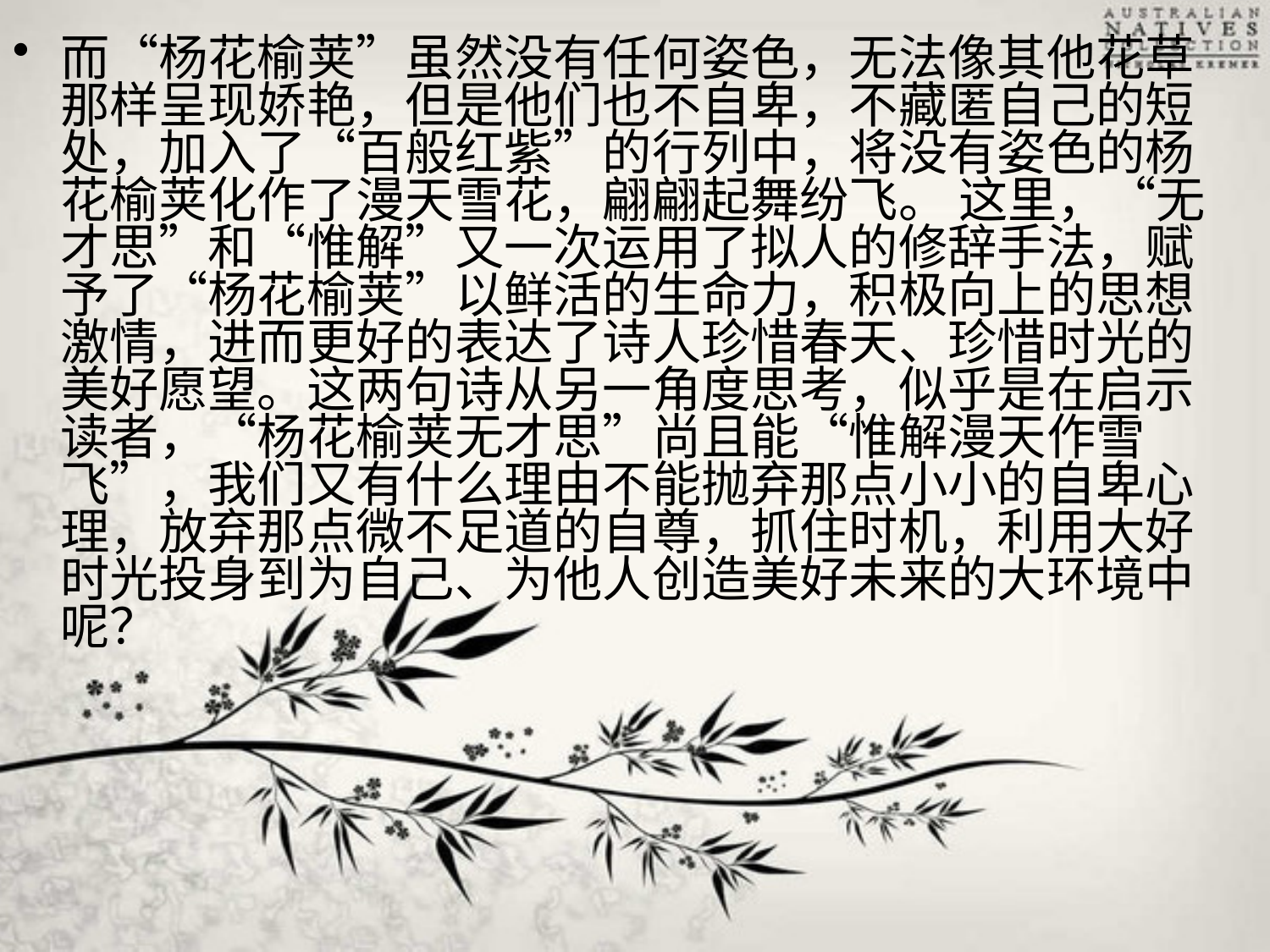

而“杨花榆荚”虽然没有任何姿色，无法像其他花草那样呈现娇艳，但是他们也不自卑，不藏匿自己的短处，加入了“百般红紫”的行列中，将没有姿色的杨花榆荚化作了漫天雪花，翩翩起舞纷飞。 这里，“无才思”和“惟解”又一次运用了拟人的修辞手法，赋予了“杨花榆荚”以鲜活的生命力，积极向上的思想激情，进而更好的表达了诗人珍惜春天、珍惜时光的美好愿望。这两句诗从另一角度思考，似乎是在启示读者，“杨花榆荚无才思”尚且能“惟解漫天作雪飞”，我们又有什么理由不能抛弃那点小小的自卑心理，放弃那点微不足道的自尊，抓住时机，利用大好时光投身到为自己、为他人创造美好未来的大环境中呢？